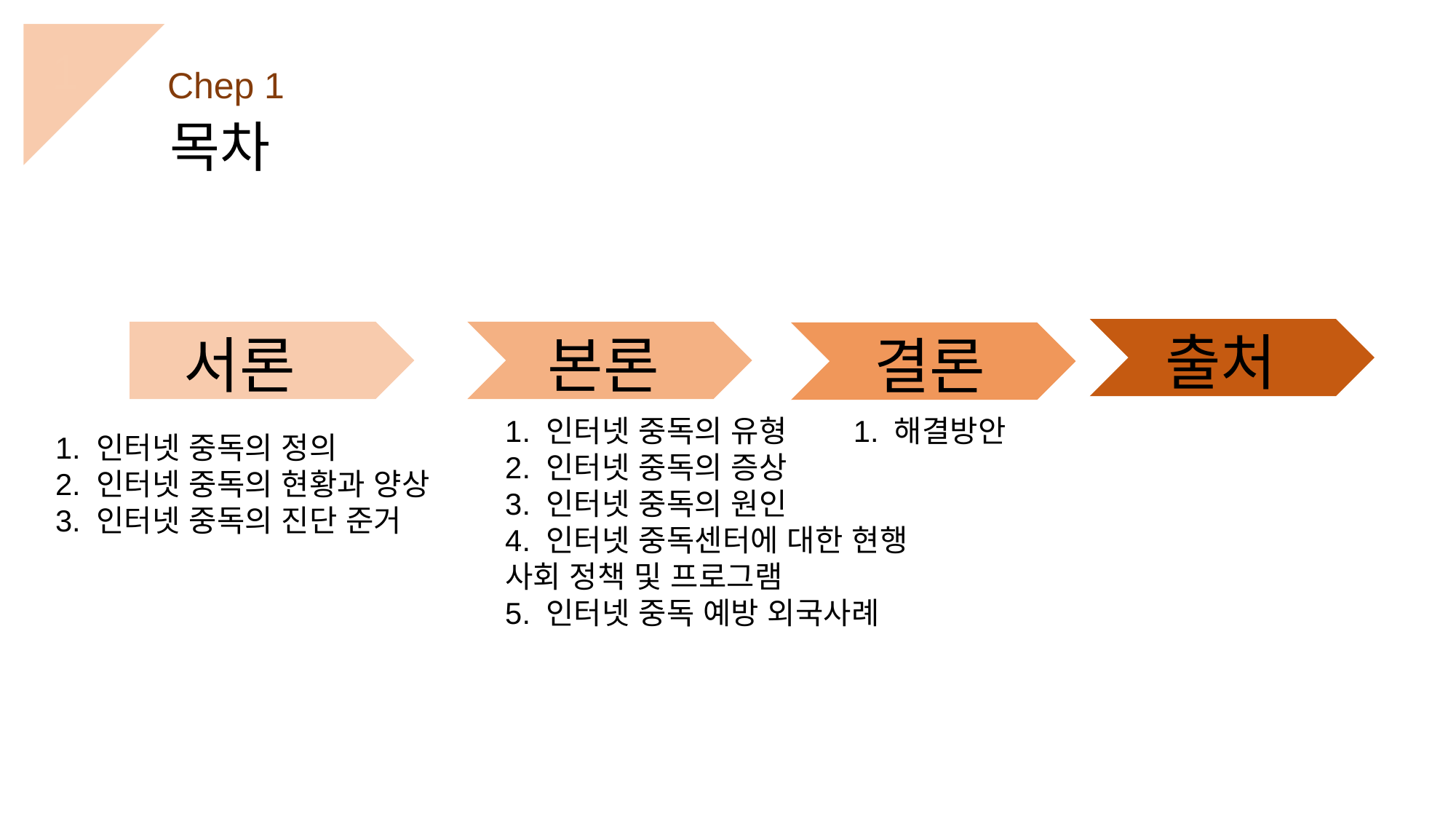

1
Chep 1
목차

 출처

서론

본론

결론
1. 해결방안
1. 인터넷 중독의 유형
2. 인터넷 중독의 증상
3. 인터넷 중독의 원인
4. 인터넷 중독센터에 대한 현행
사회 정책 및 프로그램
5. 인터넷 중독 예방 외국사례

1. 인터넷 중독의 정의
2. 인터넷 중독의 현황과 양상
3. 인터넷 중독의 진단 준거